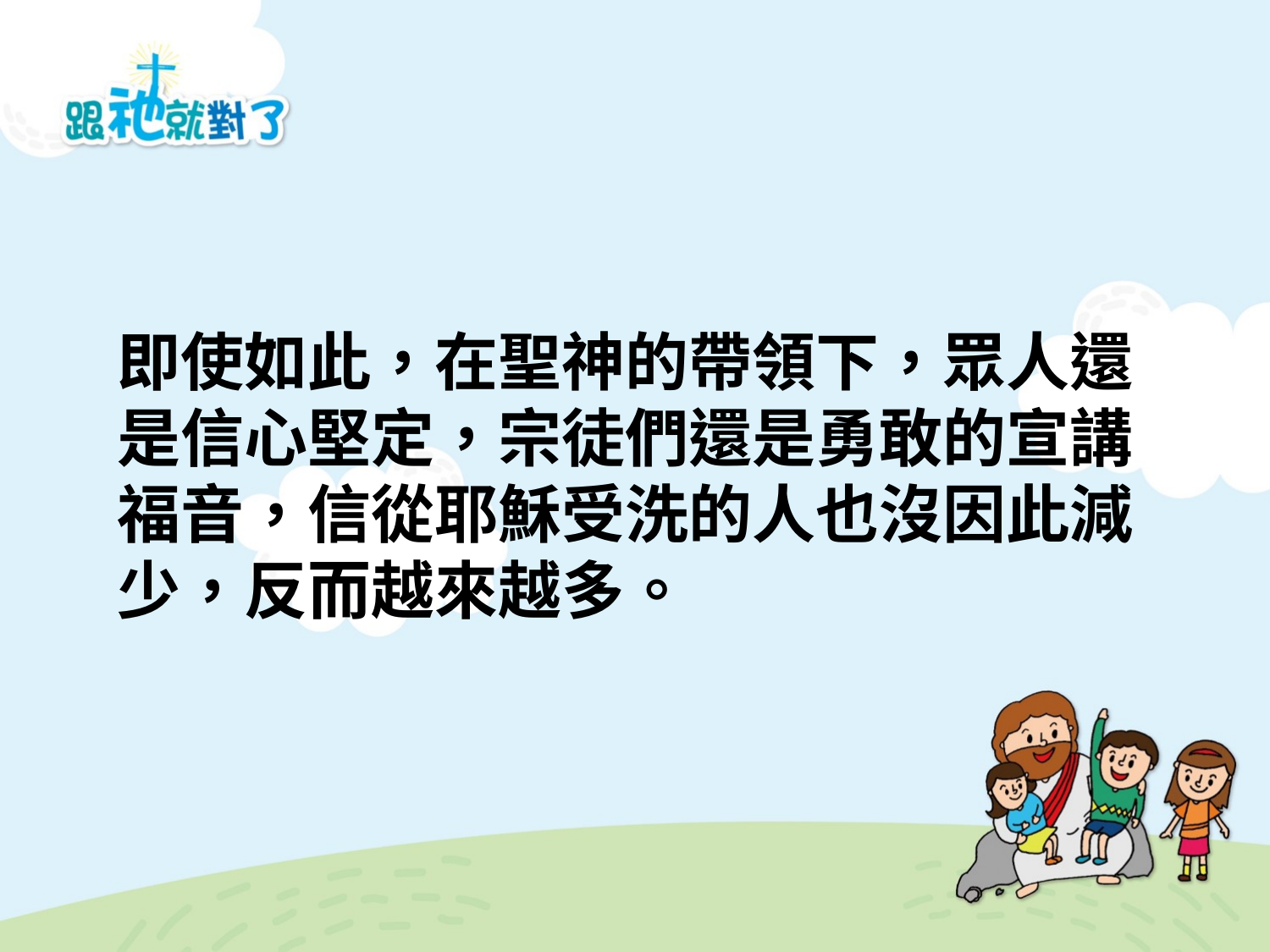

即使如此，在聖神的帶領下，眾人還是信心堅定，宗徒們還是勇敢的宣講福音，信從耶穌受洗的人也沒因此減少，反而越來越多。